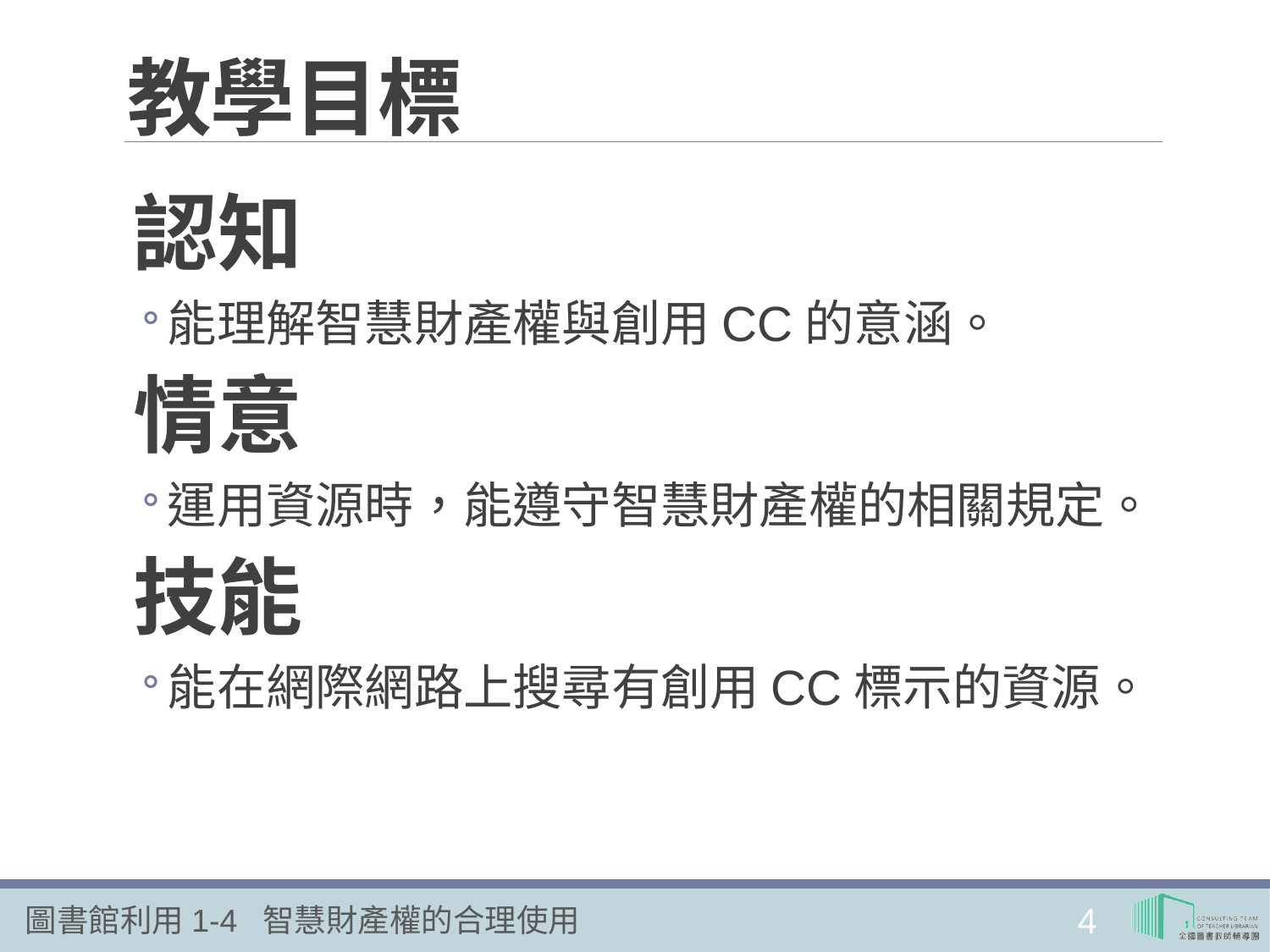

# 教學目標
認知
能理解智慧財產權與創用CC的意涵。
情意
運用資源時，能遵守智慧財產權的相關規定。
技能
能在網際網路上搜尋有創用CC標示的資源。